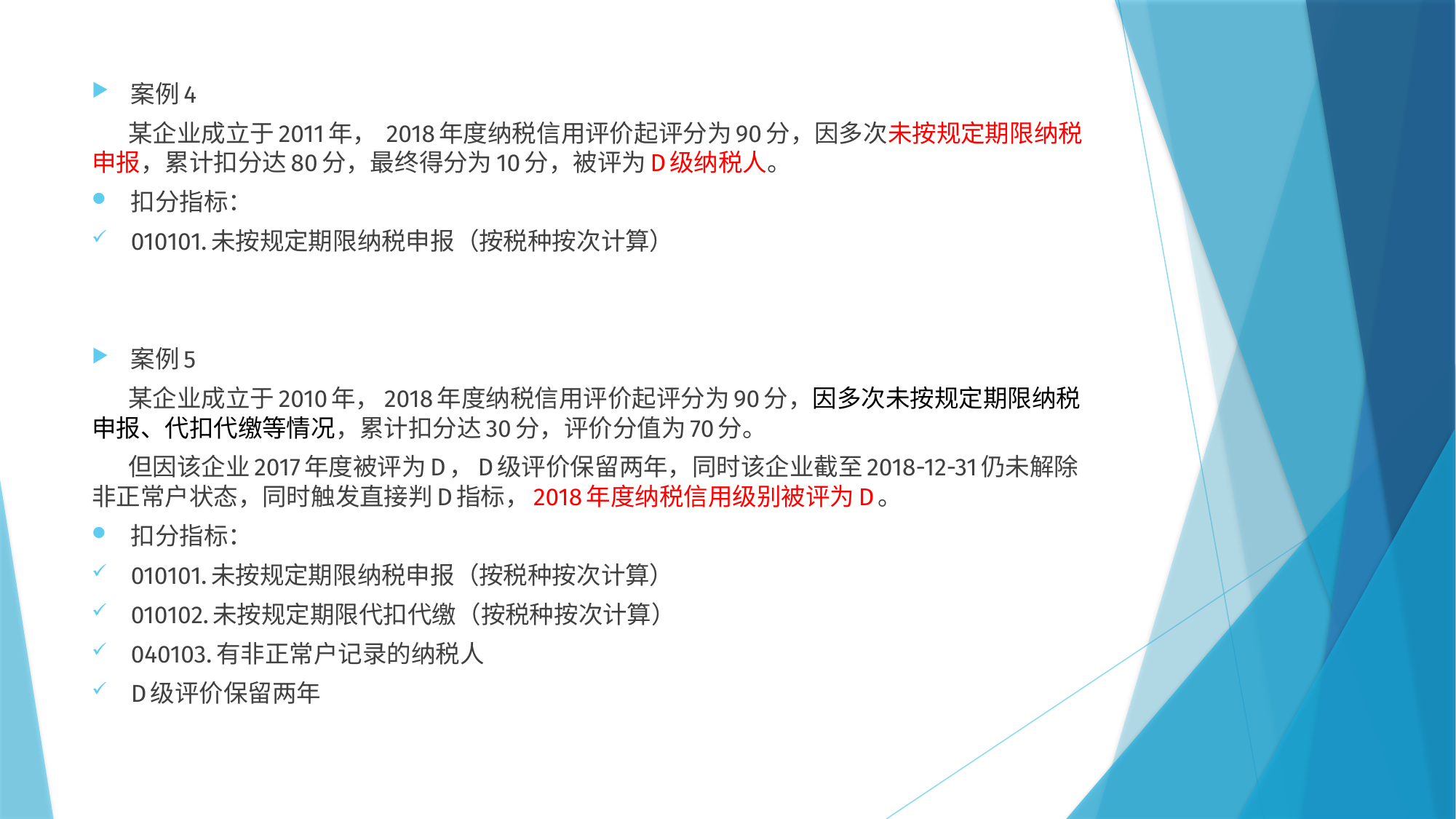

案例4
      某企业成立于2011年， 2018年度纳税信用评价起评分为90分，因多次未按规定期限纳税申报，累计扣分达80分，最终得分为10分，被评为D级纳税人。
扣分指标：
010101.未按规定期限纳税申报（按税种按次计算）

案例5
      某企业成立于2010年，2018年度纳税信用评价起评分为90分，因多次未按规定期限纳税申报、代扣代缴等情况，累计扣分达30分，评价分值为70分。
      但因该企业2017年度被评为D，D级评价保留两年，同时该企业截至2018-12-31仍未解除非正常户状态，同时触发直接判D指标，2018年度纳税信用级别被评为D。
扣分指标：
010101.未按规定期限纳税申报（按税种按次计算）
010102.未按规定期限代扣代缴（按税种按次计算）
040103.有非正常户记录的纳税人
D级评价保留两年